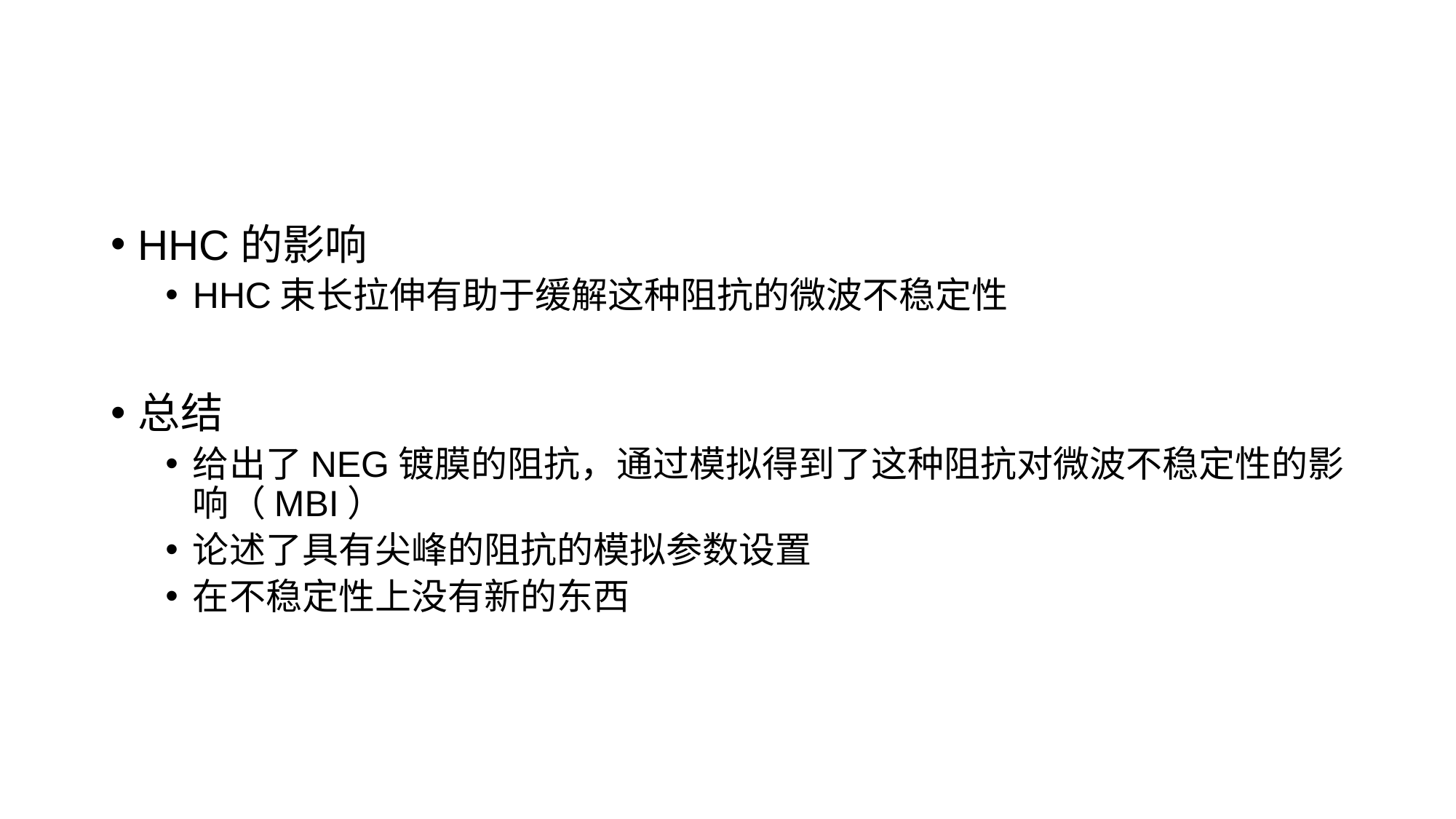

HHC的影响
HHC束长拉伸有助于缓解这种阻抗的微波不稳定性

总结
给出了NEG镀膜的阻抗，通过模拟得到了这种阻抗对微波不稳定性的影响（MBI）
论述了具有尖峰的阻抗的模拟参数设置
在不稳定性上没有新的东西